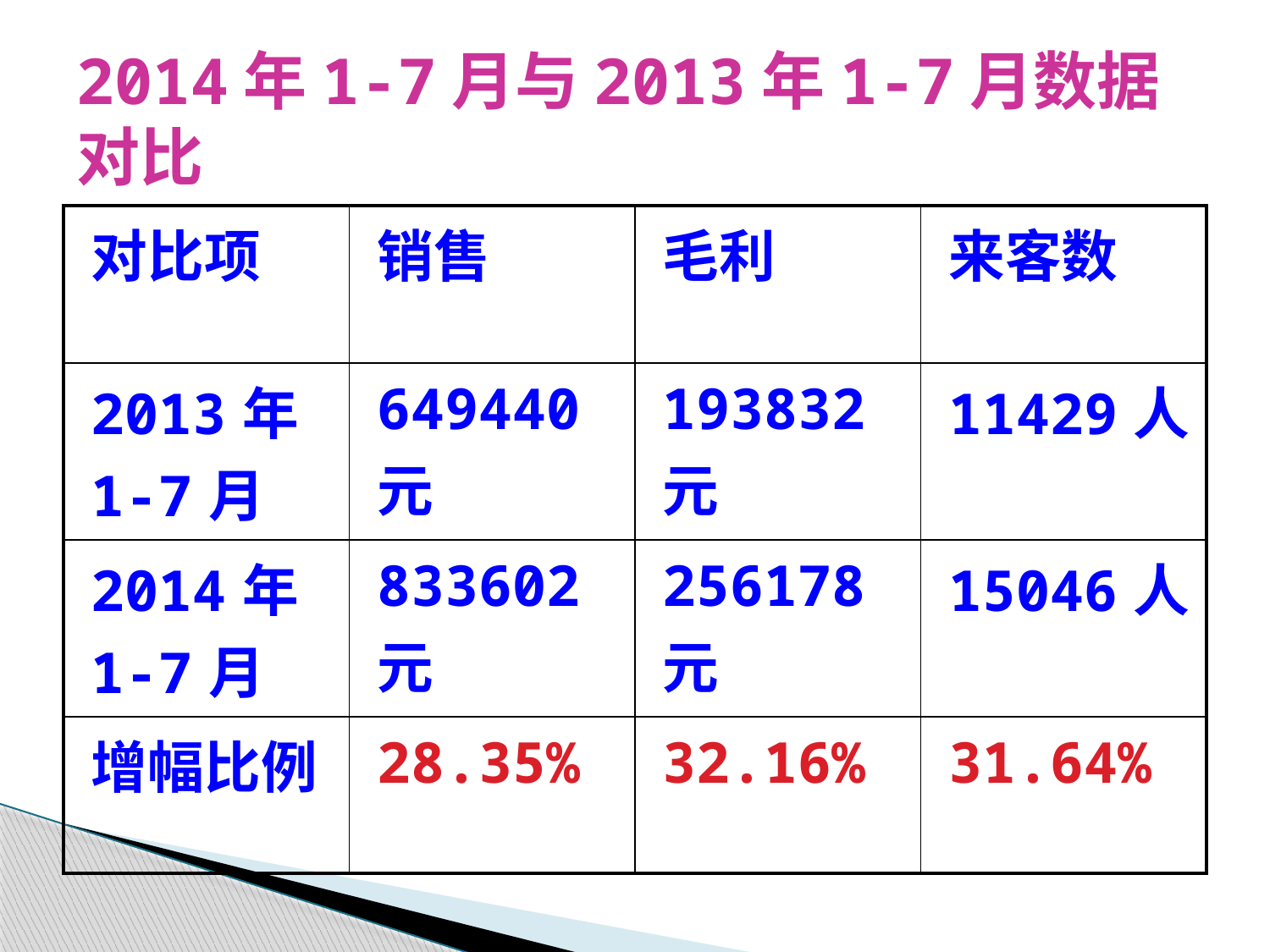

2014年1-7月与2013年1-7月数据对比
| 对比项 | 销售 | 毛利 | 来客数 |
| --- | --- | --- | --- |
| 2013年1-7月 | 649440元 | 193832元 | 11429人 |
| 2014年1-7月 | 833602元 | 256178元 | 15046人 |
| 增幅比例 | 28.35% | 32.16% | 31.64% |